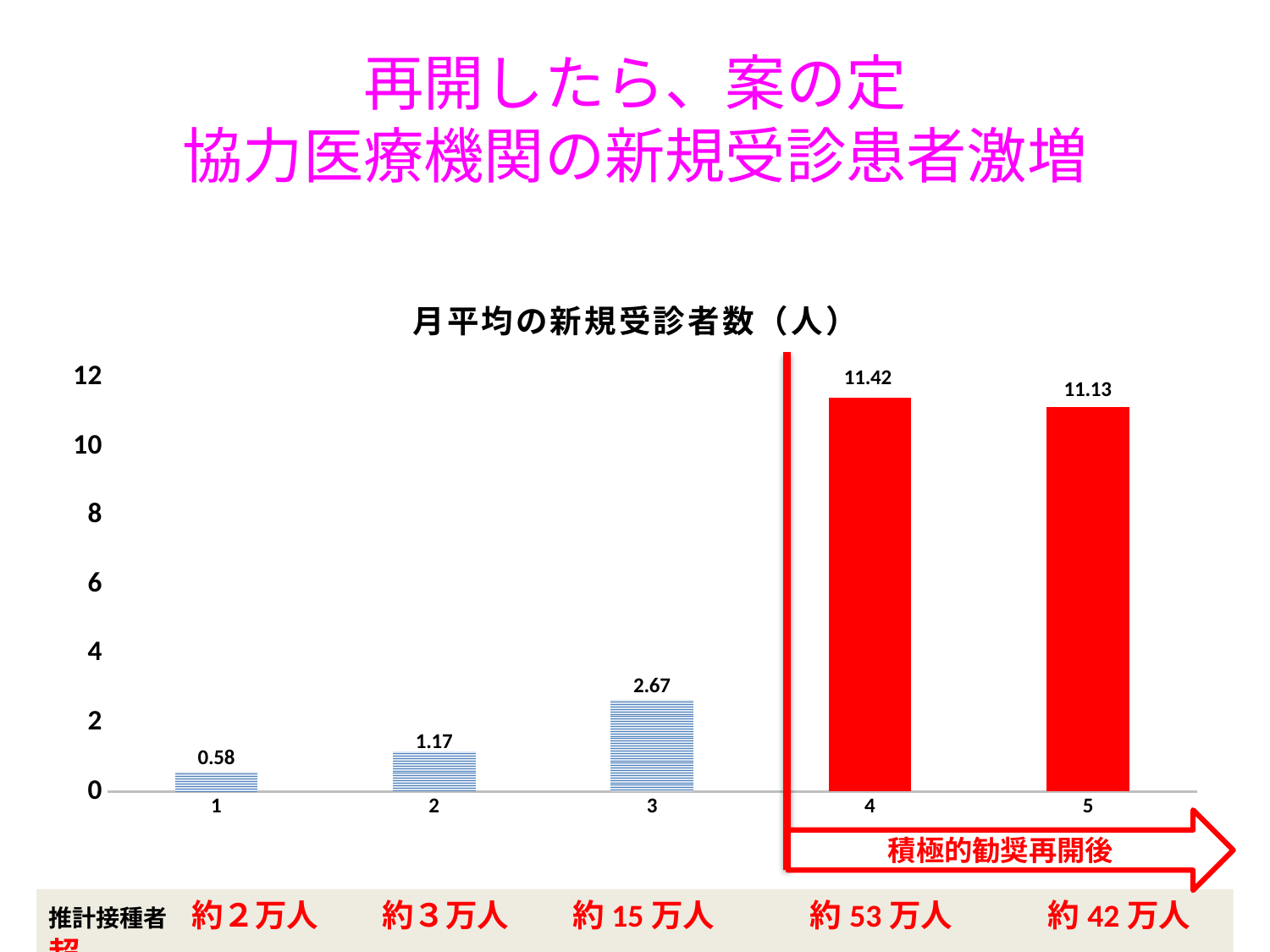

# 再開したら、案の定 協力医療機関の新規受診患者激増

### Chart: 月平均の新規受診者数（人）

| Category |  |
|---|---|
積極的勧奨再開後
推計接種者　約２万人　　約３万人　　約15万人　　　約53万人　　　約42万人超